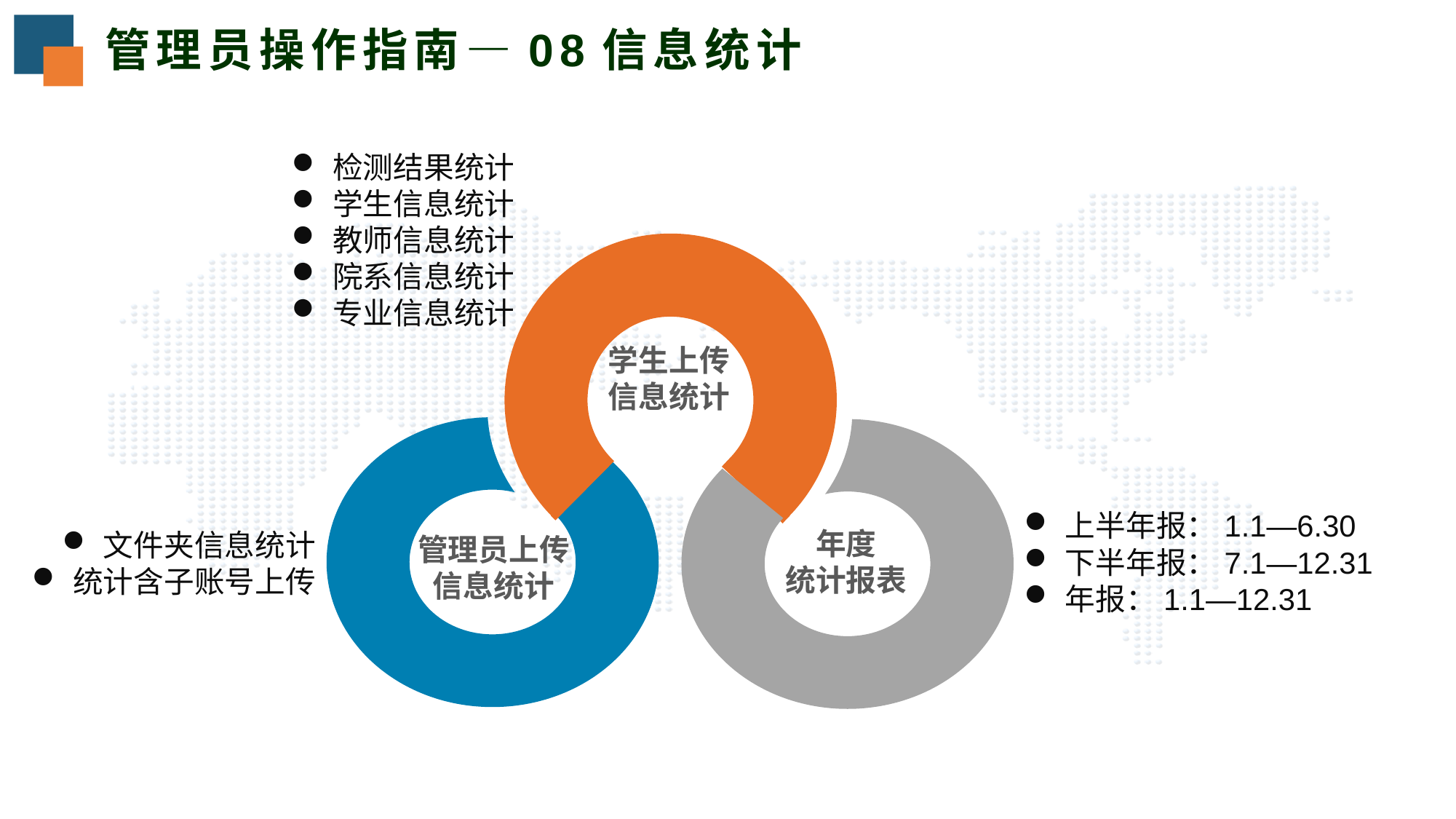

管理员操作指南—08信息统计
检测结果统计
学生信息统计
教师信息统计
院系信息统计
专业信息统计

学生上传信息统计

上半年报：1.1—6.30
下半年报：7.1—12.31
年报：1.1—12.31
文件夹信息统计
统计含子账号上传
年度
统计报表
管理员上传信息统计